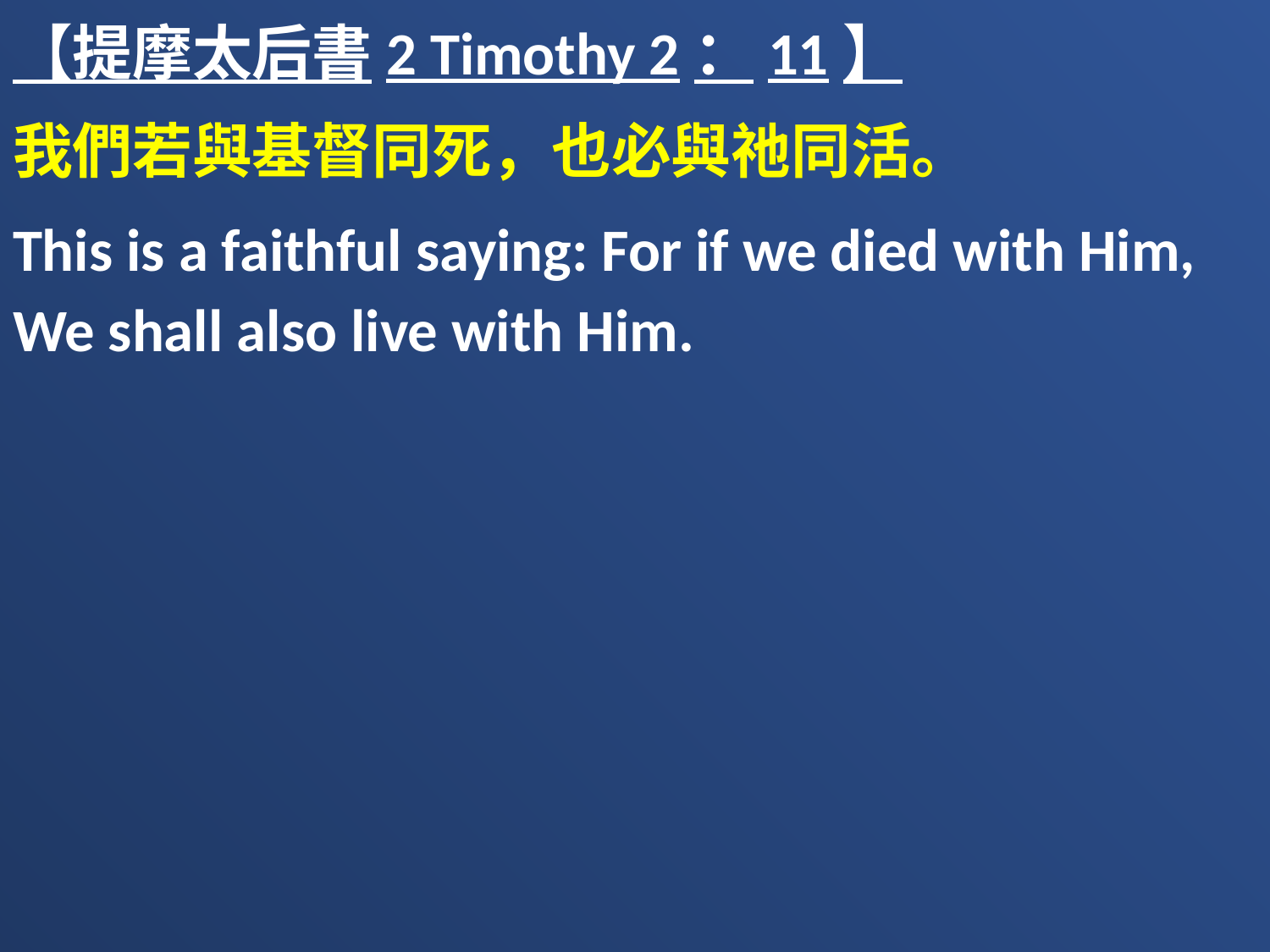

【提摩太后書2 Timothy 2：11】
我們若與基督同死，也必與祂同活。
This is a faithful saying: For if we died with Him, We shall also live with Him.